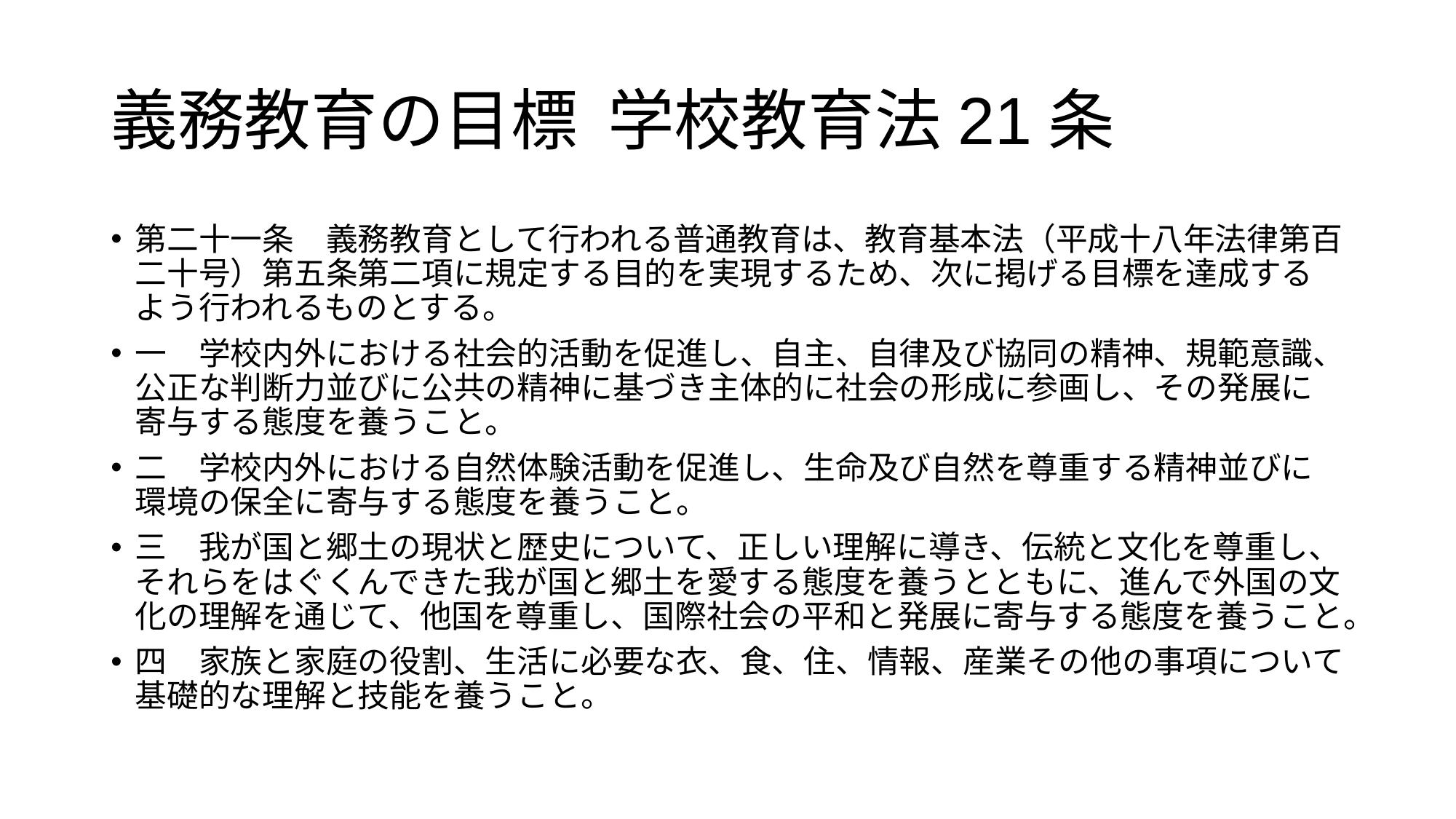

# 義務教育の目標  学校教育法21条
第二十一条　義務教育として行われる普通教育は、教育基本法（平成十八年法律第百二十号）第五条第二項に規定する目的を実現するため、次に掲げる目標を達成するよう行われるものとする。
一　学校内外における社会的活動を促進し、自主、自律及び協同の精神、規範意識、公正な判断力並びに公共の精神に基づき主体的に社会の形成に参画し、その発展に寄与する態度を養うこと。
二　学校内外における自然体験活動を促進し、生命及び自然を尊重する精神並びに環境の保全に寄与する態度を養うこと。
三　我が国と郷土の現状と歴史について、正しい理解に導き、伝統と文化を尊重し、それらをはぐくんできた我が国と郷土を愛する態度を養うとともに、進んで外国の文化の理解を通じて、他国を尊重し、国際社会の平和と発展に寄与する態度を養うこと。
四　家族と家庭の役割、生活に必要な衣、食、住、情報、産業その他の事項について基礎的な理解と技能を養うこと。